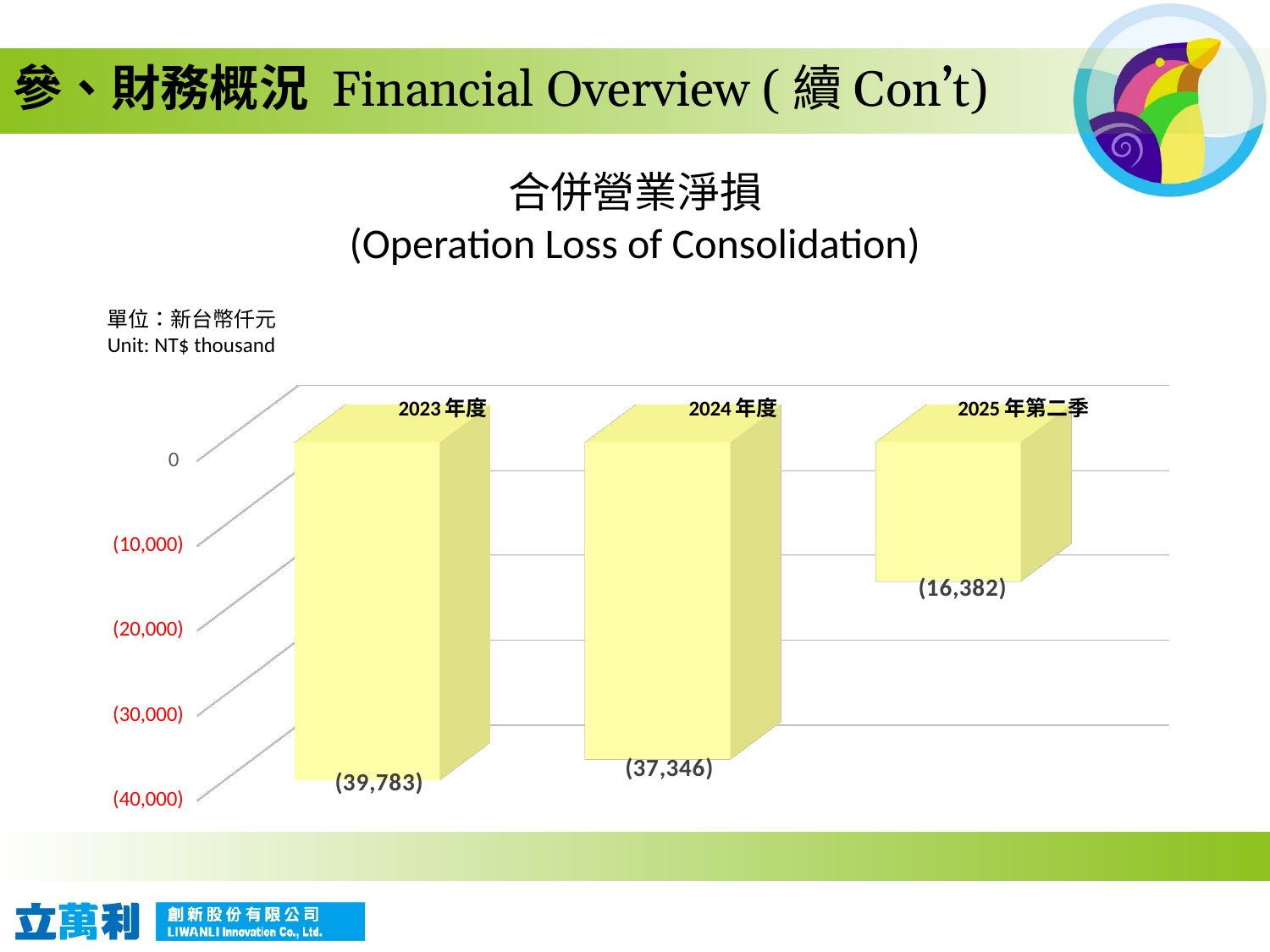

參、財務概況 Financial Overview (續Con’t)
合併營業淨損
(Operation Loss of Consolidation)
單位：新台幣仟元
Unit: NT$ thousand

[unsupported chart]